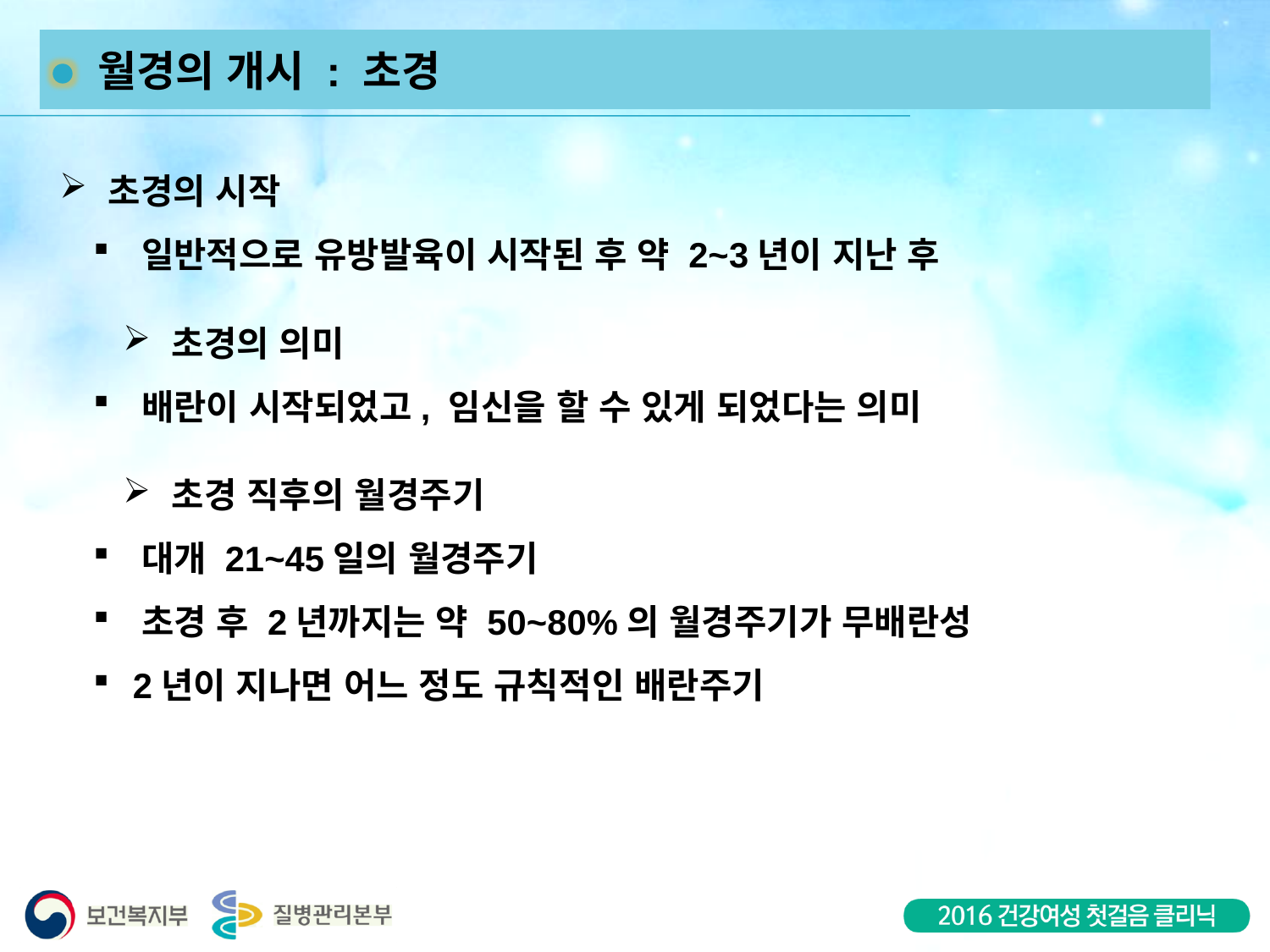

월경의 개시 : 초경

 초경의 시작
 일반적으로 유방발육이 시작된 후 약 2~3년이 지난 후

 초경의 의미
 배란이 시작되었고, 임신을 할 수 있게 되었다는 의미

 초경 직후의 월경주기
 대개 21~45일의 월경주기
 초경 후 2년까지는 약 50~80%의 월경주기가 무배란성
 2년이 지나면 어느 정도 규칙적인 배란주기